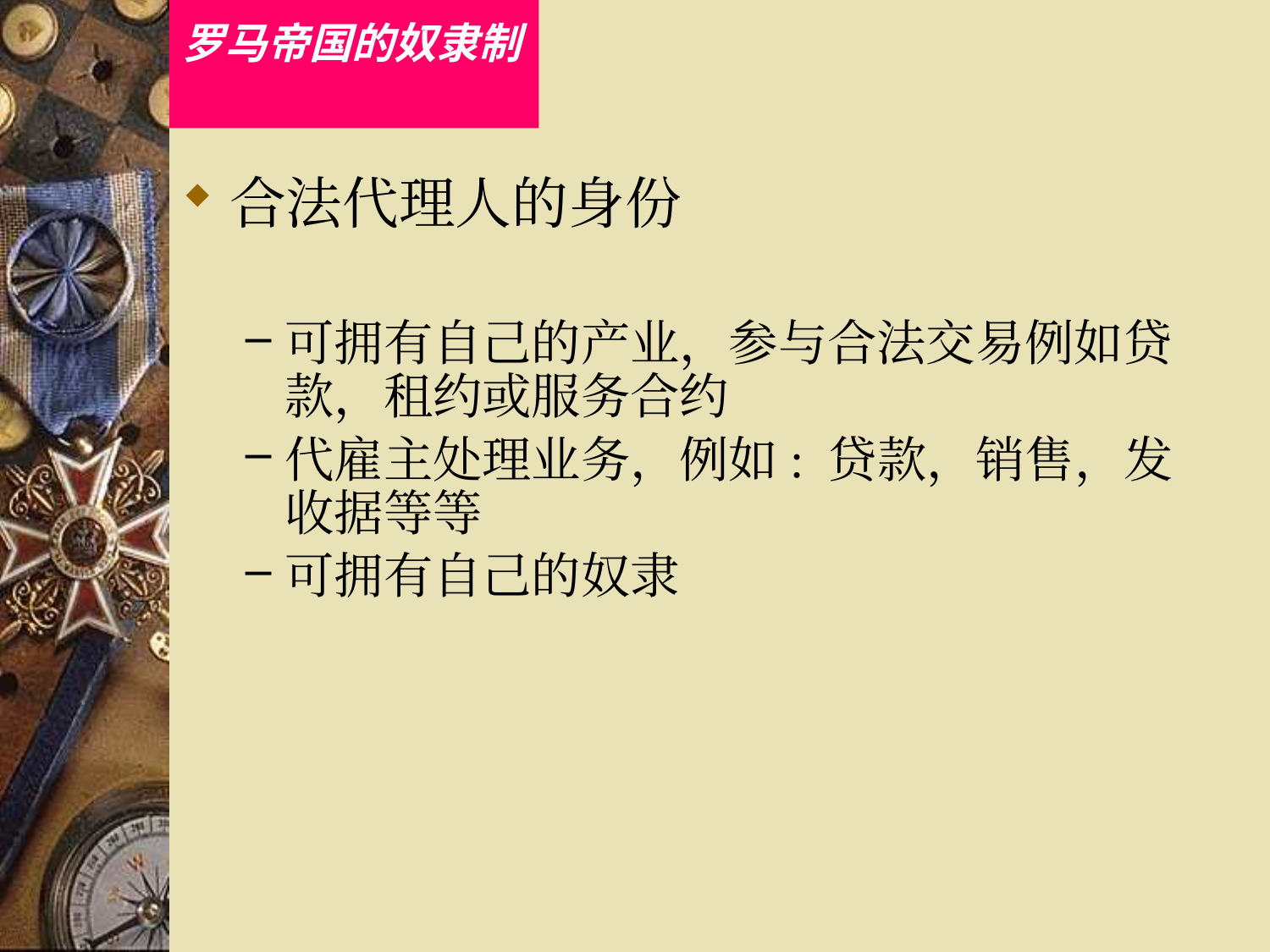

# 罗马帝国的奴隶制
合法代理人的身份

可拥有自己的产业，参与合法交易例如贷款，租约或服务合约
代雇主处理业务，例如: 贷款，销售，发收据等等
可拥有自己的奴隶